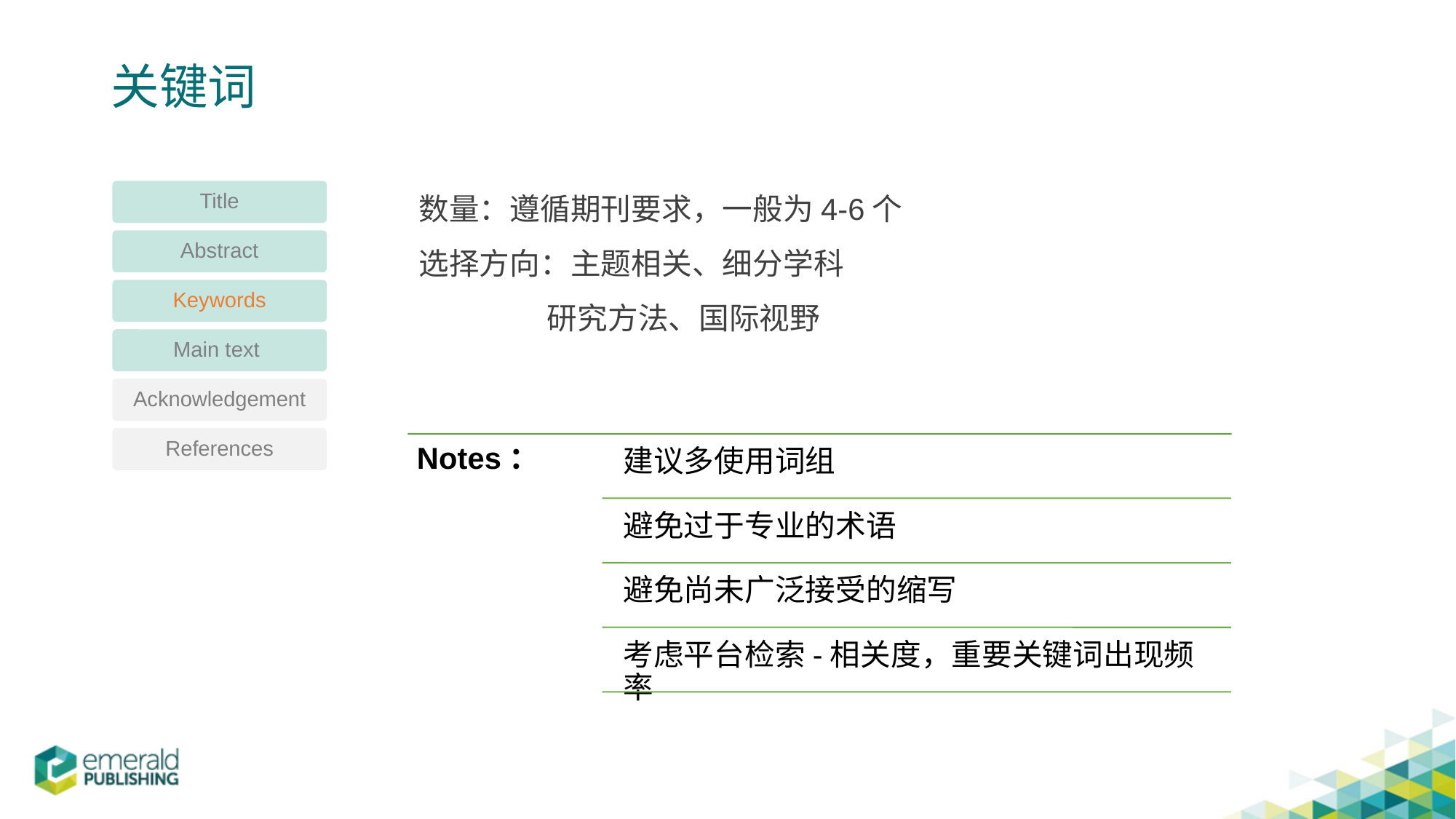

# 关键词
数量：遵循期刊要求，一般为4-6个
选择方向：主题相关、细分学科
                  研究方法、国际视野

Title

Abstract

Keywords

Main text

Acknowledgement

References
Notes：
建议多使用词组
避免过于专业的术语
避免尚未广泛接受的缩写
考虑平台检索-相关度，重要关键词出现频率